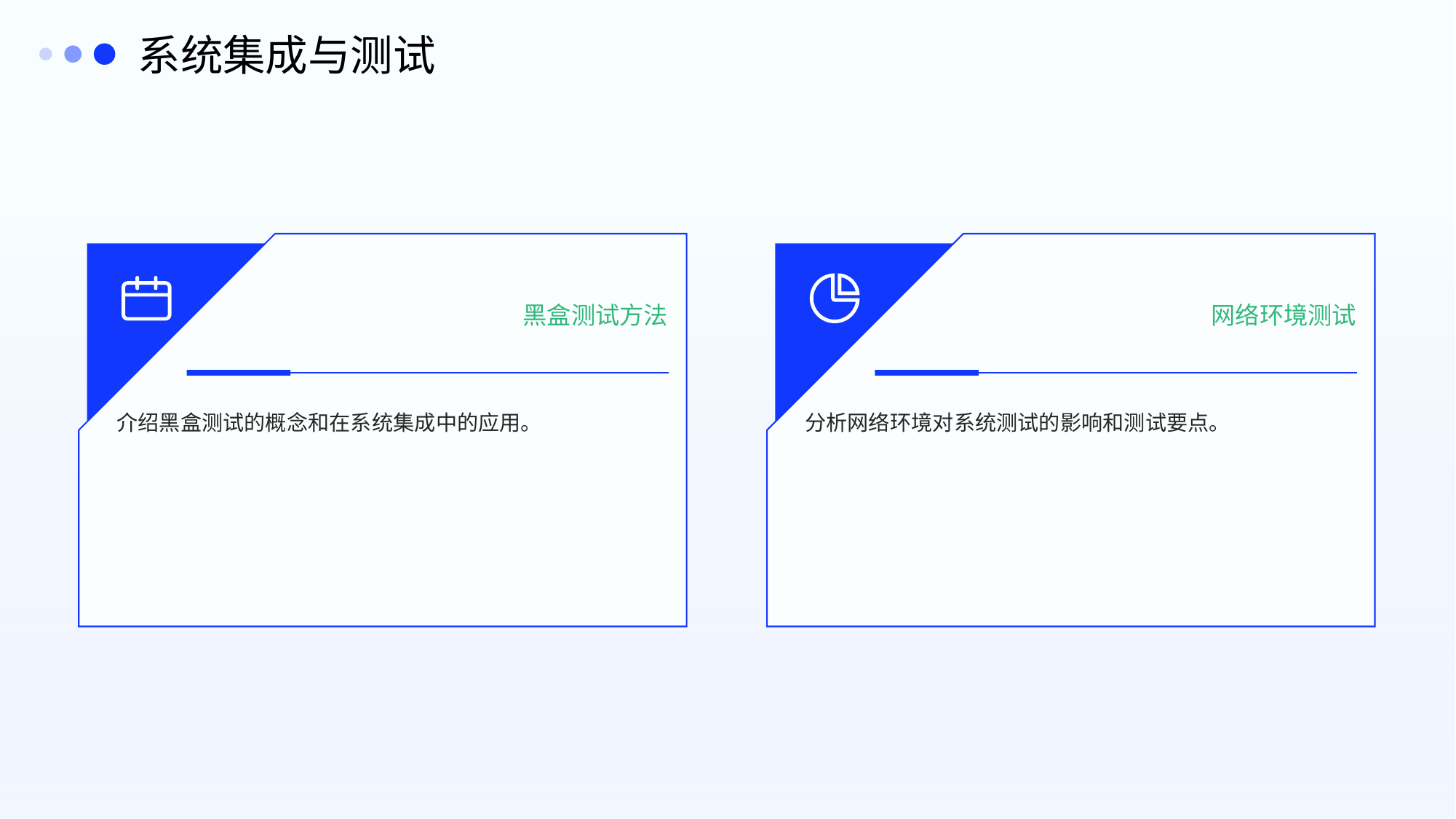

系统集成与测试

黑盒测试方法
网络环境测试

介绍黑盒测试的概念和在系统集成中的应用。
分析网络环境对系统测试的影响和测试要点。